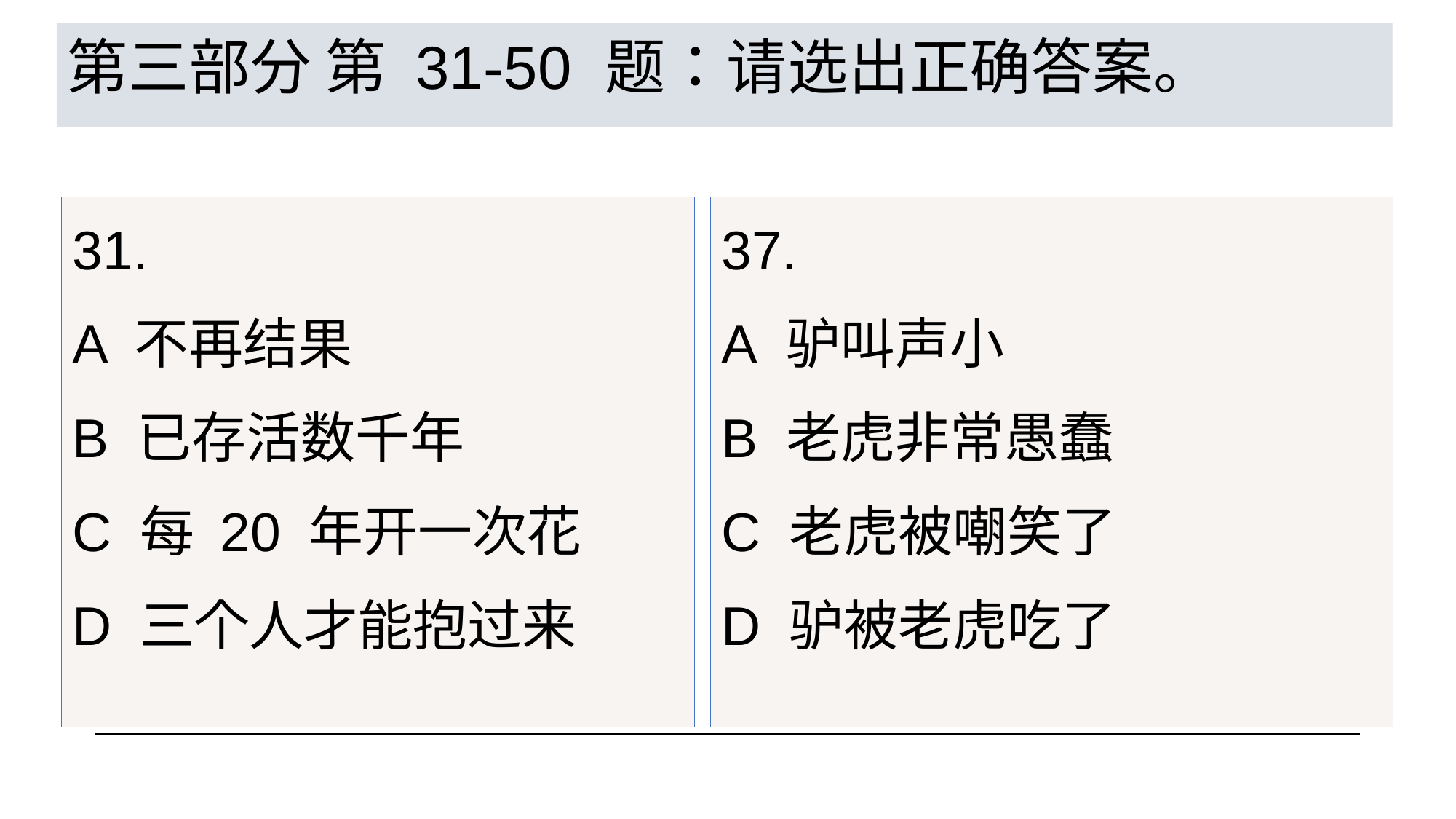

# 第三部分 第 31-50 题：请选出正确答案。
31.
A 不再结果
B 已存活数千年
C 每 20 年开一次花
D 三个人才能抱过来
37.
A 驴叫声小
B 老虎非常愚蠢
C 老虎被嘲笑了
D 驴被老虎吃了